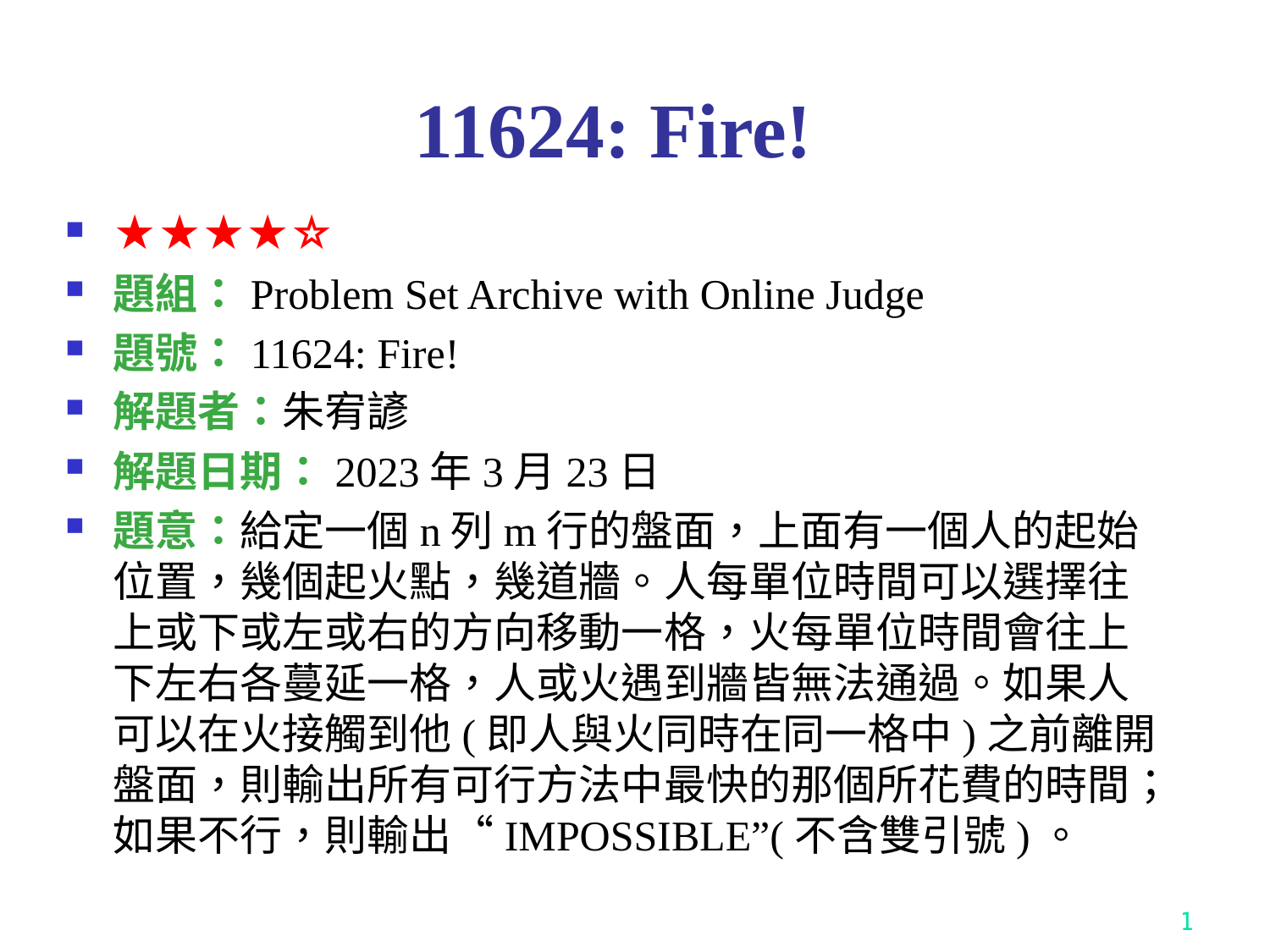

# 11624: Fire!
★★★★☆
題組：Problem Set Archive with Online Judge
題號：11624: Fire!
解題者：朱宥諺
解題日期：2023年3月23日
題意：給定一個n列m行的盤面，上面有一個人的起始位置，幾個起火點，幾道牆。人每單位時間可以選擇往上或下或左或右的方向移動一格，火每單位時間會往上下左右各蔓延一格，人或火遇到牆皆無法通過。如果人可以在火接觸到他(即人與火同時在同一格中)之前離開盤面，則輸出所有可行方法中最快的那個所花費的時間；如果不行，則輸出“IMPOSSIBLE”(不含雙引號)。
1